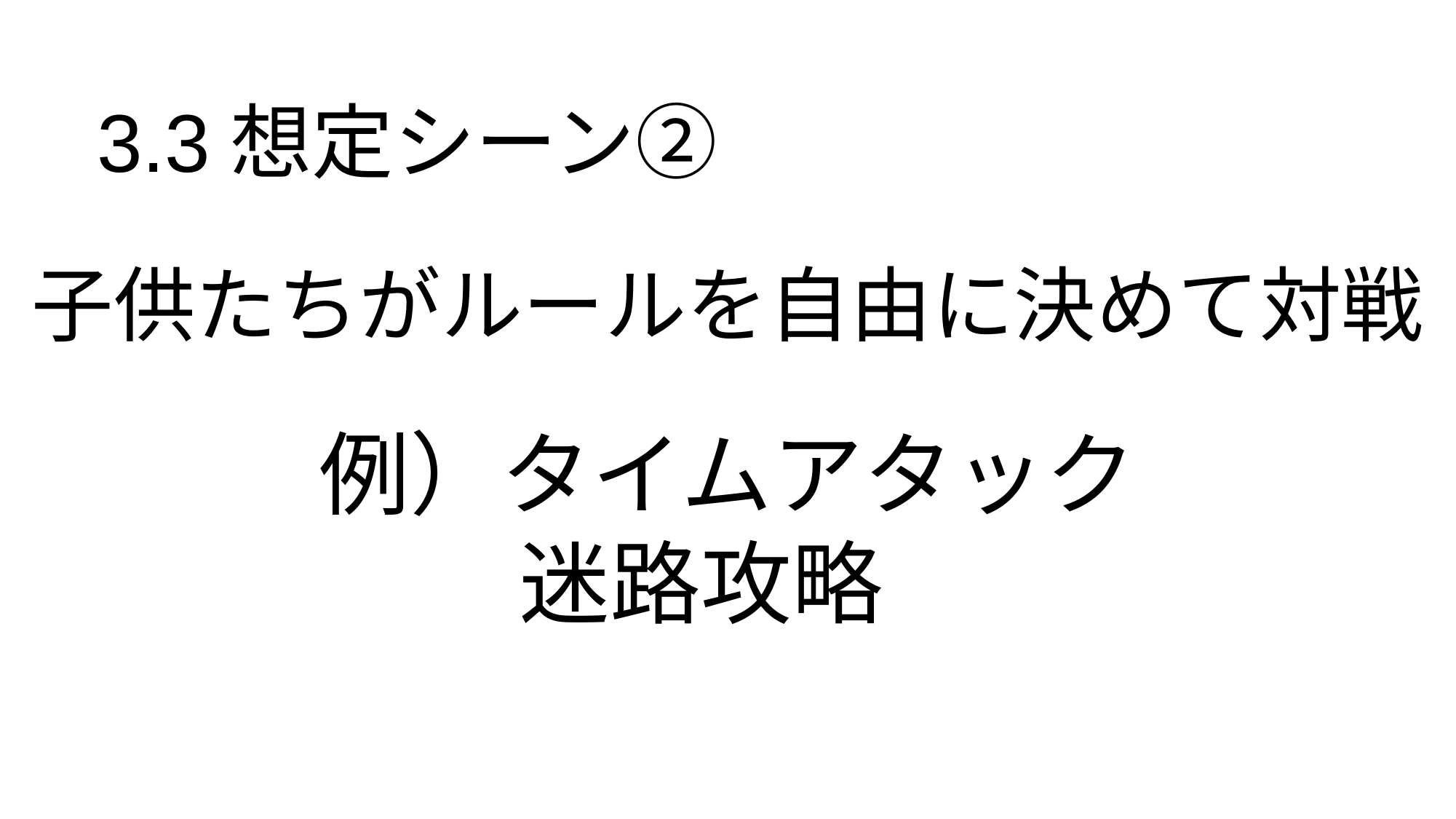

3.3想定シーン②
子供たちがルールを自由に決めて対戦
例）タイムアタック
	　迷路攻略